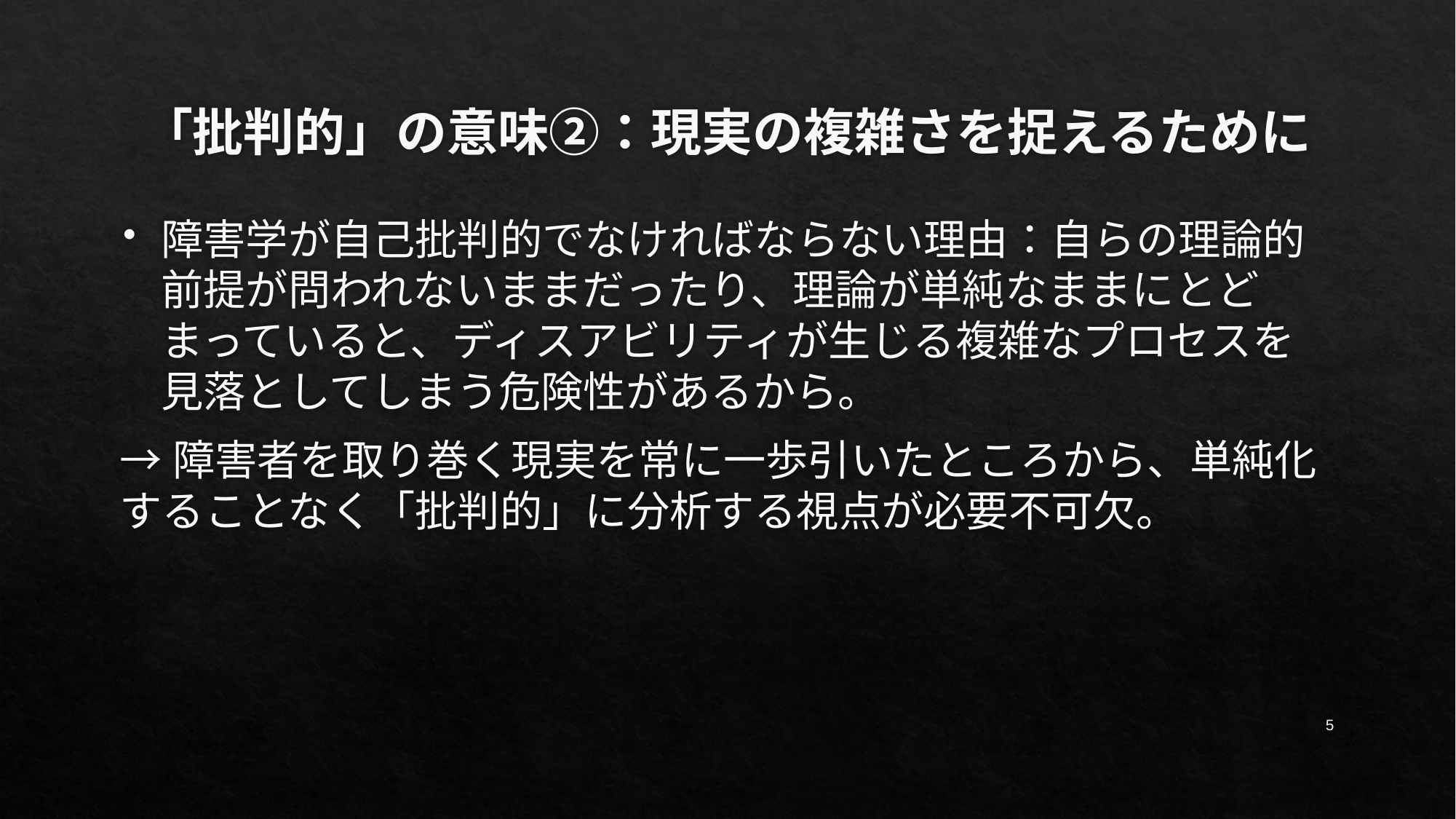

# 「批判的」の意味②：現実の複雑さを捉えるために
障害学が自己批判的でなければならない理由：自らの理論的前提が問われないままだったり、理論が単純なままにとどまっていると、ディスアビリティが生じる複雑なプロセスを見落としてしまう危険性があるから。
→障害者を取り巻く現実を常に一歩引いたところから、単純化することなく「批判的」に分析する視点が必要不可欠。
5